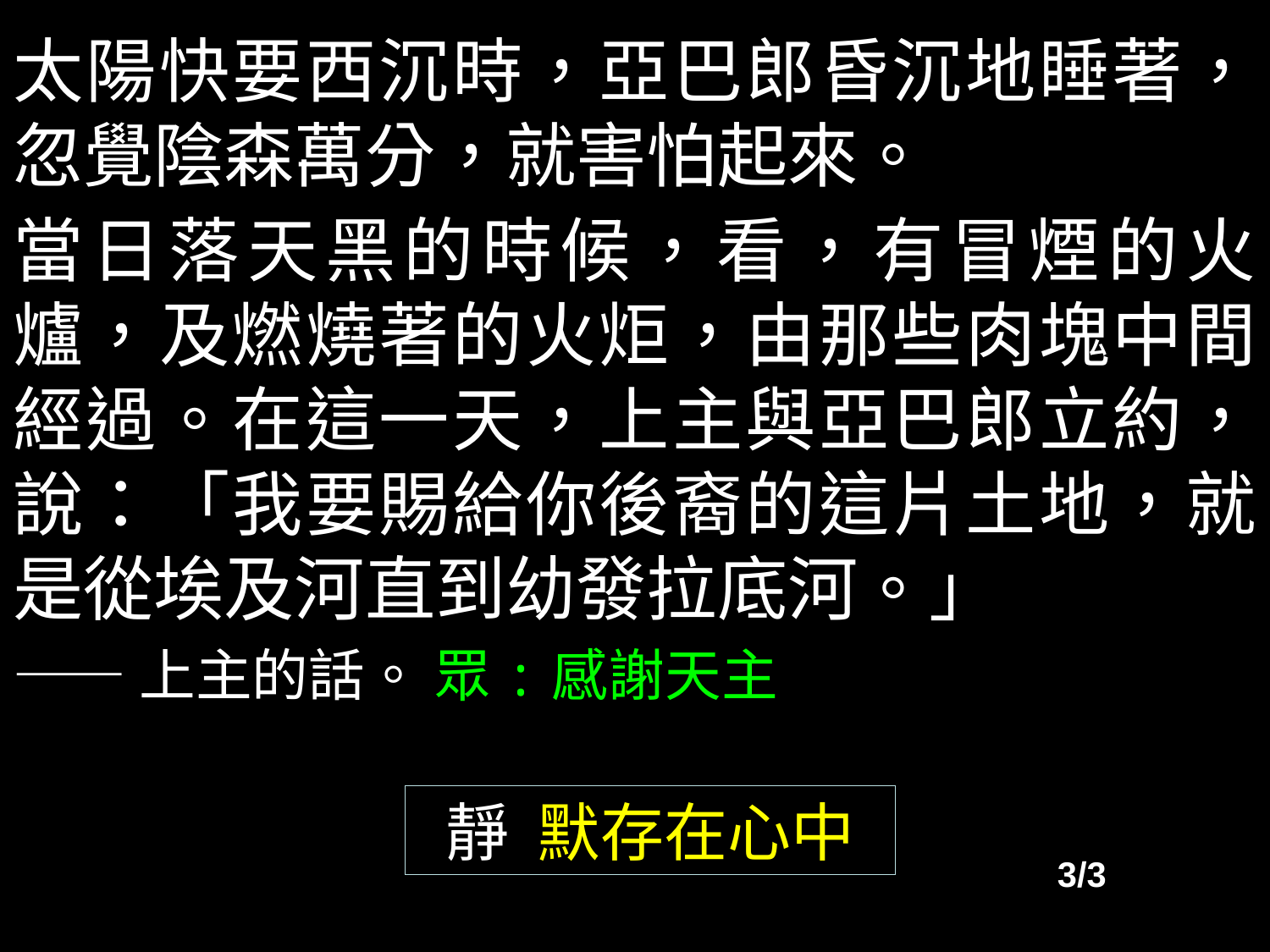

太陽快要西沉時，亞巴郎昏沉地睡著，忽覺陰森萬分，就害怕起來。
當日落天黑的時候，看，有冒煙的火爐，及燃燒著的火炬，由那些肉塊中間經過。在這一天，上主與亞巴郎立約，說：「我要賜給你後裔的這片土地，就是從埃及河直到幼發拉底河。」
——上主的話。 眾:感謝天主

靜  默存在心中
3/3